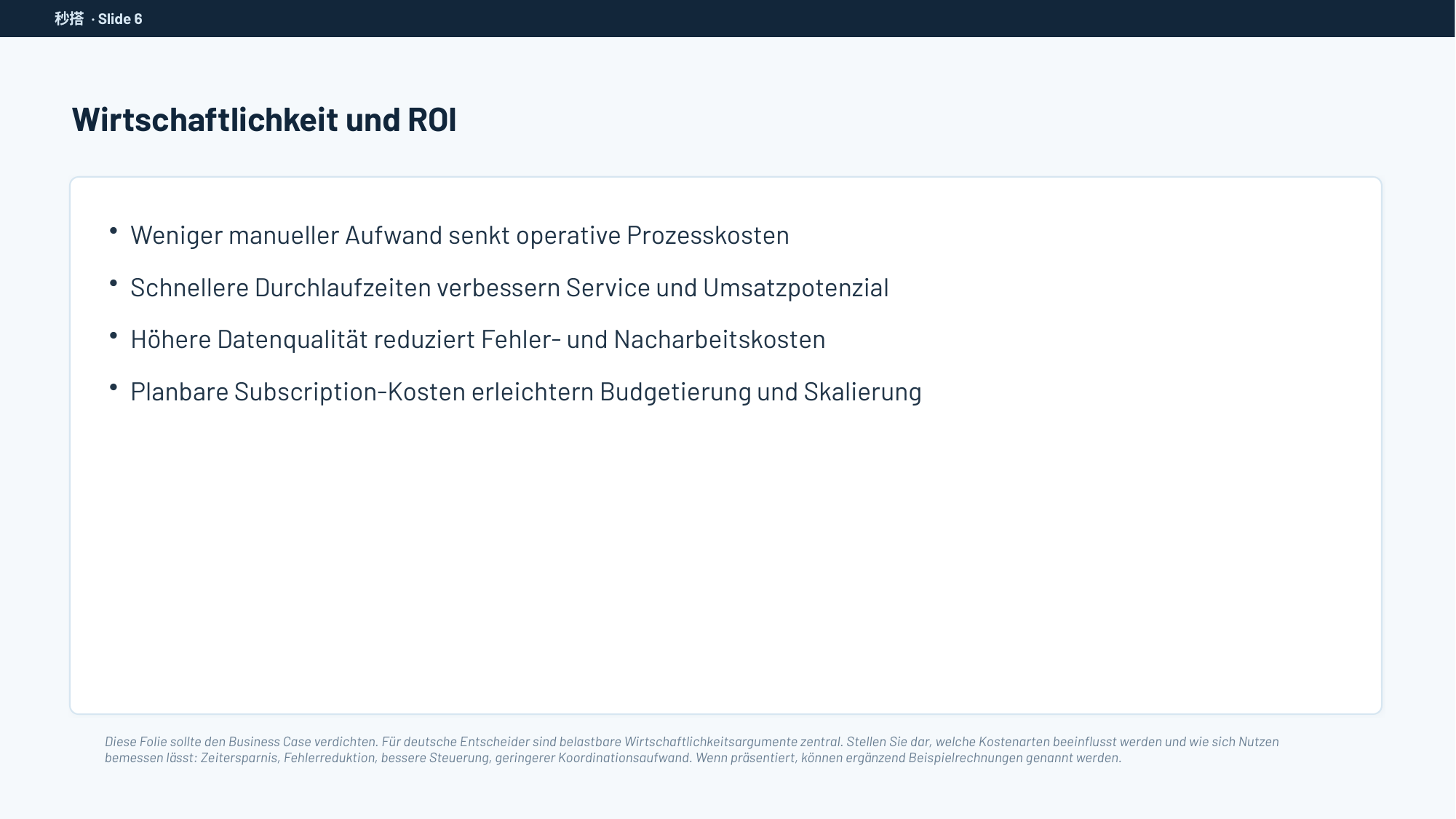

秒搭 · Slide 6
Wirtschaftlichkeit und ROI

Weniger manueller Aufwand senkt operative Prozesskosten
Schnellere Durchlaufzeiten verbessern Service und Umsatzpotenzial
Höhere Datenqualität reduziert Fehler- und Nacharbeitskosten
Planbare Subscription-Kosten erleichtern Budgetierung und Skalierung
Diese Folie sollte den Business Case verdichten. Für deutsche Entscheider sind belastbare Wirtschaftlichkeitsargumente zentral. Stellen Sie dar, welche Kostenarten beeinflusst werden und wie sich Nutzen bemessen lässt: Zeitersparnis, Fehlerreduktion, bessere Steuerung, geringerer Koordinationsaufwand. Wenn präsentiert, können ergänzend Beispielrechnungen genannt werden.